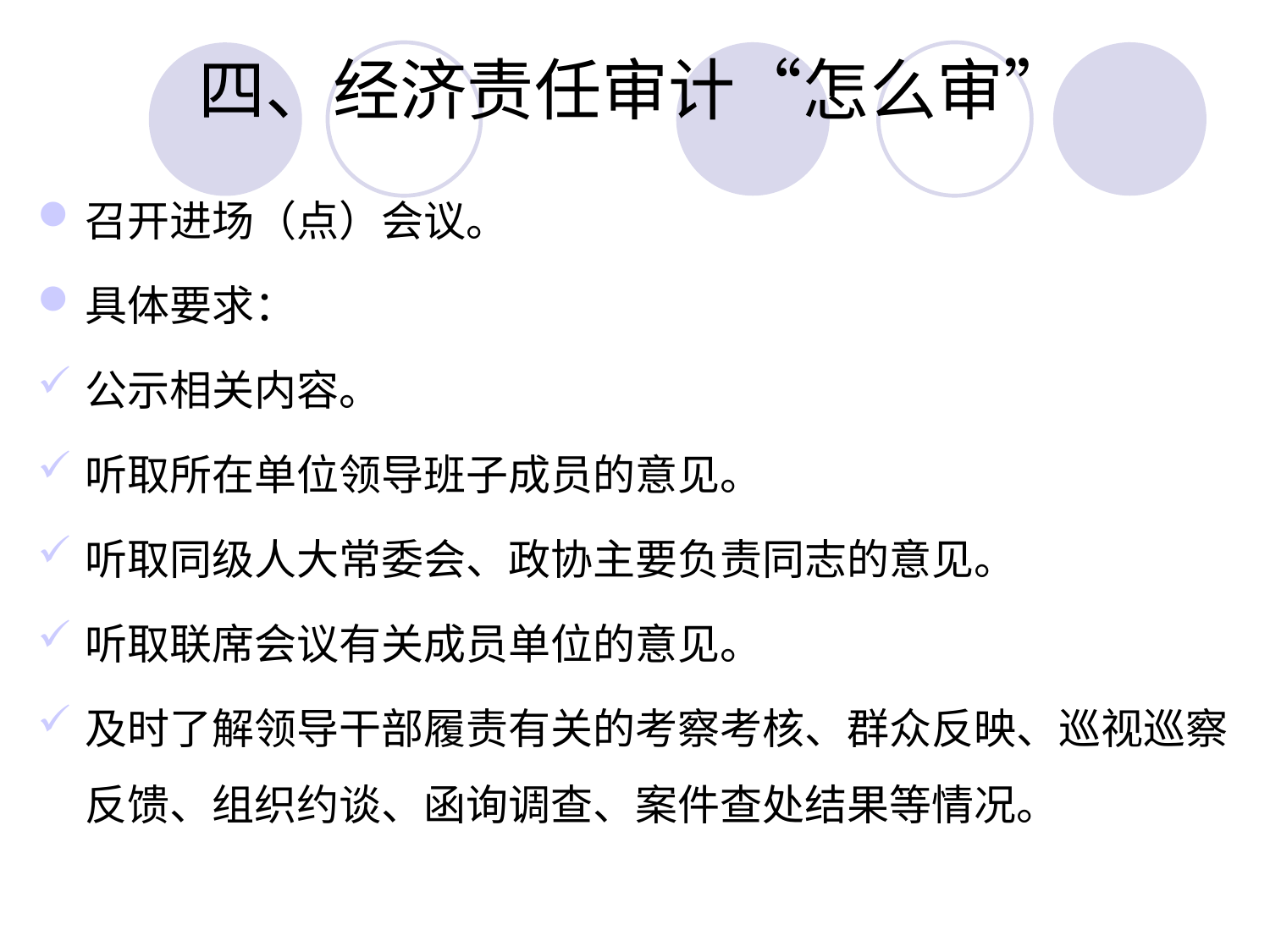

# 四、经济责任审计“怎么审”
召开进场（点）会议。
具体要求：
公示相关内容。
听取所在单位领导班子成员的意见。
听取同级人大常委会、政协主要负责同志的意见。
听取联席会议有关成员单位的意见。
及时了解领导干部履责有关的考察考核、群众反映、巡视巡察反馈、组织约谈、函询调查、案件查处结果等情况。